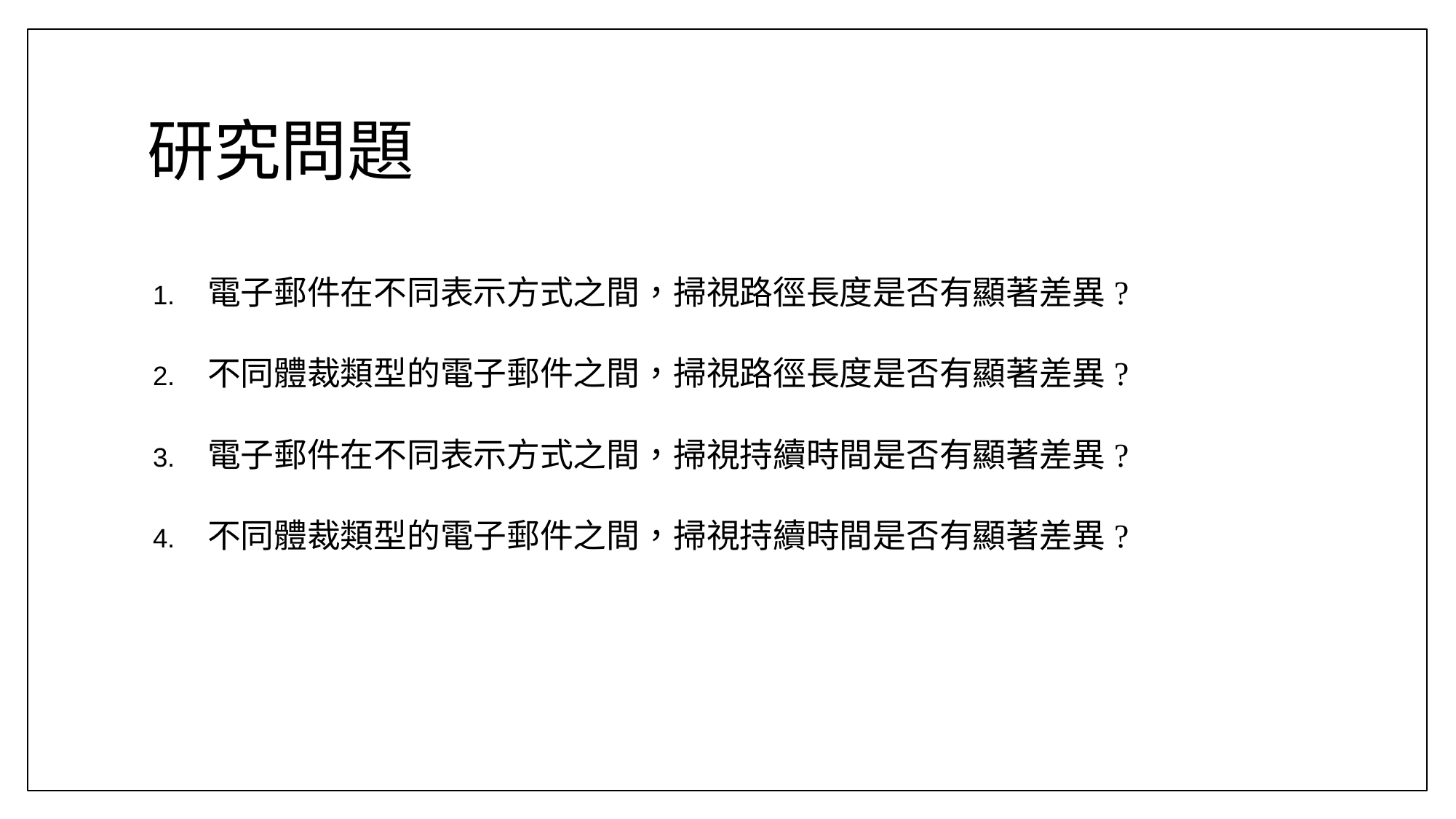

# 研究問題
電子郵件在不同表示方式之間，掃視路徑長度是否有顯著差異?
不同體裁類型的電子郵件之間，掃視路徑長度是否有顯著差異?
電子郵件在不同表示方式之間，掃視持續時間是否有顯著差異?
不同體裁類型的電子郵件之間，掃視持續時間是否有顯著差異?